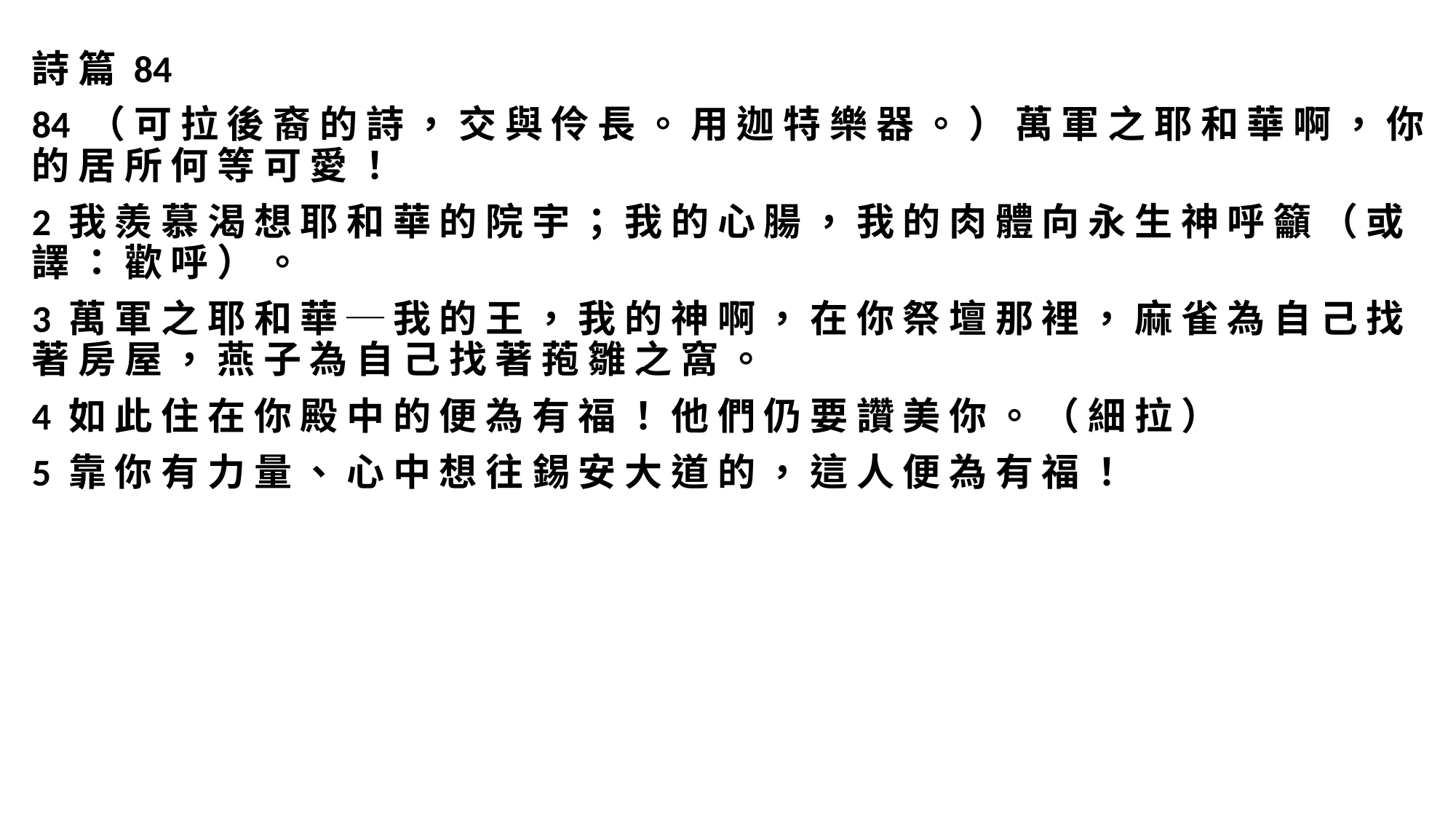

詩 篇 84
84 （ 可 拉 後 裔 的 詩 ， 交 與 伶 長 。 用 迦 特 樂 器 。 ） 萬 軍 之 耶 和 華 啊 ， 你 的 居 所 何 等 可 愛 ！
2 我 羨 慕 渴 想 耶 和 華 的 院 宇 ； 我 的 心 腸 ， 我 的 肉 體 向 永 生 神 呼 籲 （ 或 譯 ： 歡 呼 ） 。
3 萬 軍 之 耶 和 華 ─ 我 的 王 ， 我 的 神 啊 ， 在 你 祭 壇 那 裡 ， 麻 雀 為 自 己 找 著 房 屋 ， 燕 子 為 自 己 找 著 菢 雛 之 窩 。
4 如 此 住 在 你 殿 中 的 便 為 有 福 ！ 他 們 仍 要 讚 美 你 。 （ 細 拉 ）
5 靠 你 有 力 量 、 心 中 想 往 錫 安 大 道 的 ， 這 人 便 為 有 福 ！